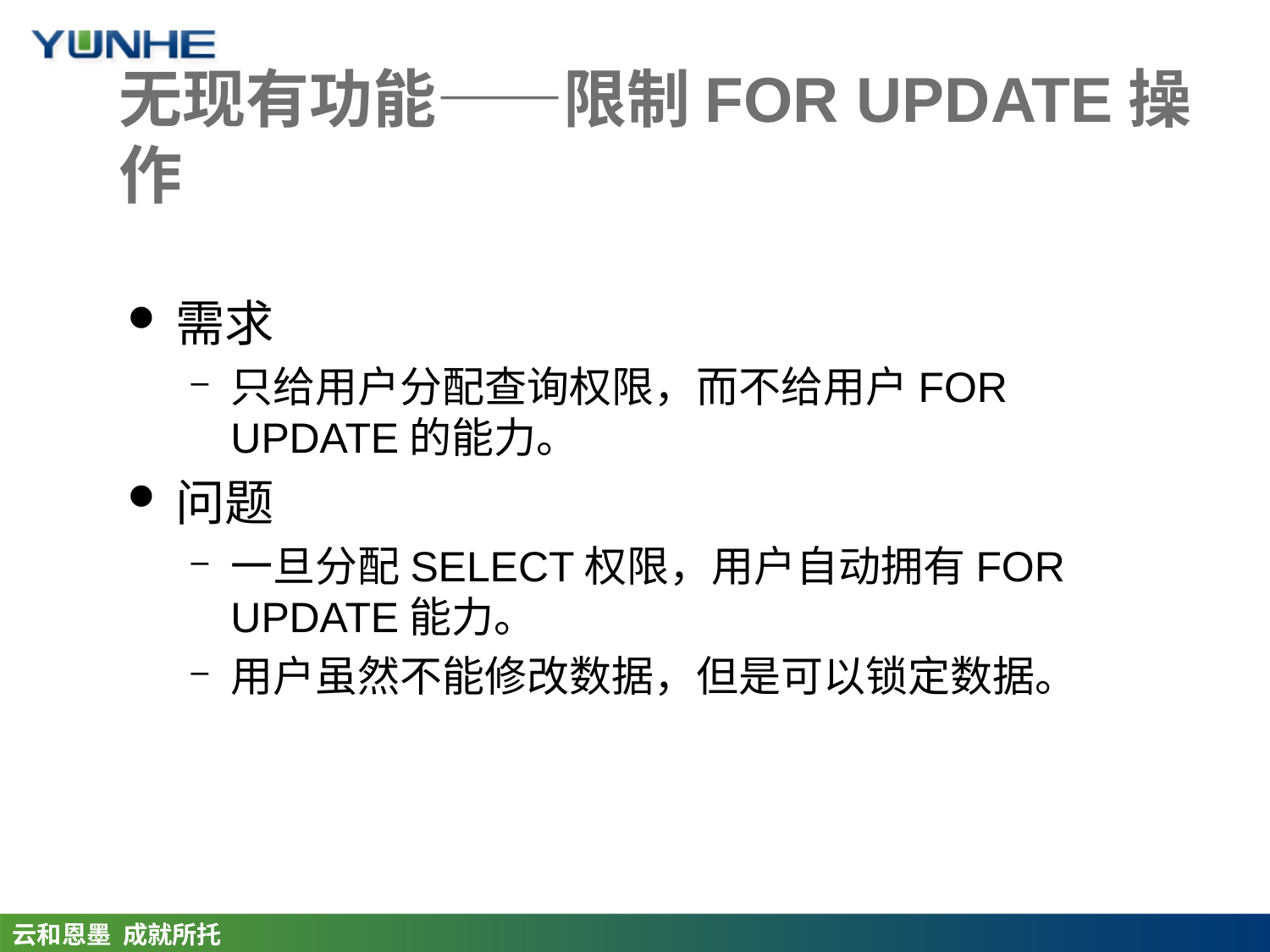

# 无现有功能——限制FOR UPDATE操作
需求
只给用户分配查询权限，而不给用户FOR UPDATE的能力。
问题
一旦分配SELECT权限，用户自动拥有FOR UPDATE能力。
用户虽然不能修改数据，但是可以锁定数据。